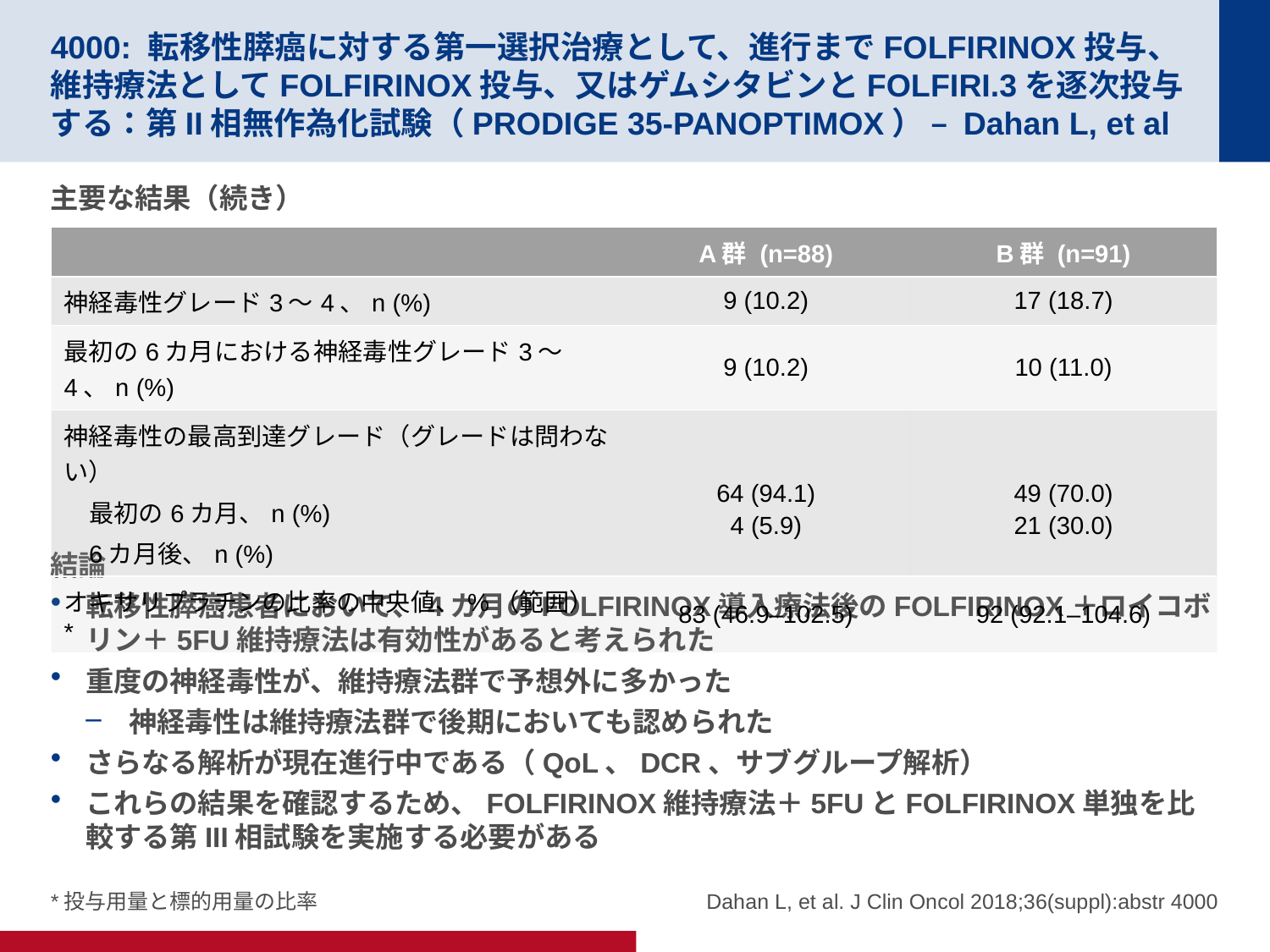

# 4000: 転移性膵癌に対する第一選択治療として、進行までFOLFIRINOX投与、維持療法としてFOLFIRINOX投与、又はゲムシタビンとFOLFIRI.3を逐次投与する：第II相無作為化試験（PRODIGE 35-PANOPTIMOX） – Dahan L, et al
主要な結果（続き）

結論
転移性膵癌患者において、4カ月のFOLFIRINOX導入療法後のFOLFIRINOX＋ロイコボリン＋5FU維持療法は有効性があると考えられた
重度の神経毒性が、維持療法群で予想外に多かった
神経毒性は維持療法群で後期においても認められた
さらなる解析が現在進行中である（QoL、DCR、サブグループ解析）
これらの結果を確認するため、FOLFIRINOX維持療法＋5FUとFOLFIRINOX単独を比較する第III相試験を実施する必要がある
|  | A群 (n=88) | B群 (n=91) |
| --- | --- | --- |
| 神経毒性グレード3～4、n (%) | 9 (10.2) | 17 (18.7) |
| 最初の6カ月における神経毒性グレード3～4、n (%) | 9 (10.2) | 10 (11.0) |
| 神経毒性の最高到達グレード（グレードは問わない） 最初の6カ月、n (%) 6カ月後、n (%) | 64 (94.1) 4 (5.9) | 49 (70.0) 21 (30.0) |
| オキサリプラチンの比率の中央値、%（範囲）\* | 83 (46.9–102.5) | 92 (92.1–104.6) |
*投与用量と標的用量の比率
Dahan L, et al. J Clin Oncol 2018;36(suppl):abstr 4000